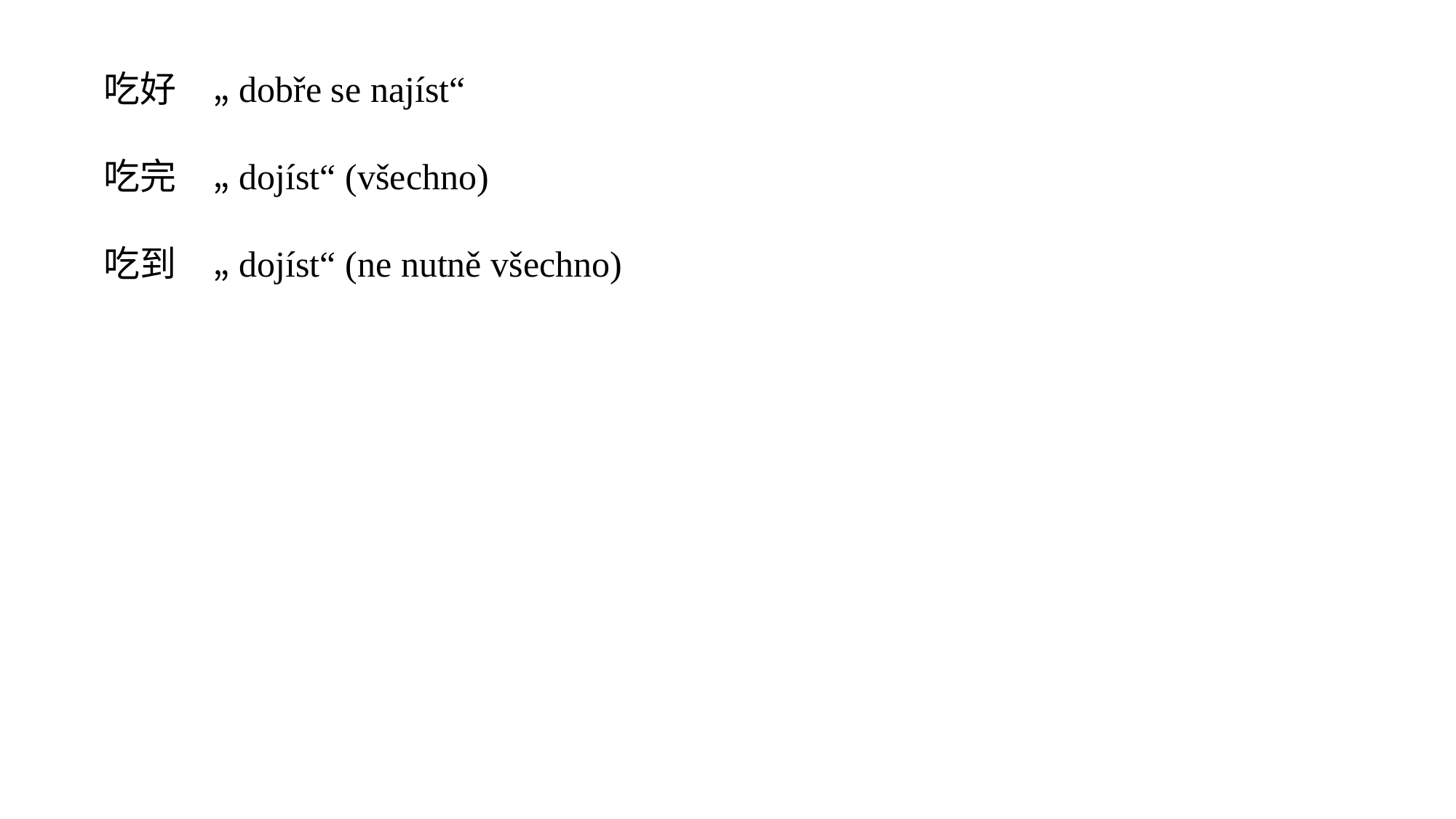

吃好	„dobře se najíst“

吃完	„dojíst“ (všechno)

吃到	„dojíst“ (ne nutně všechno)